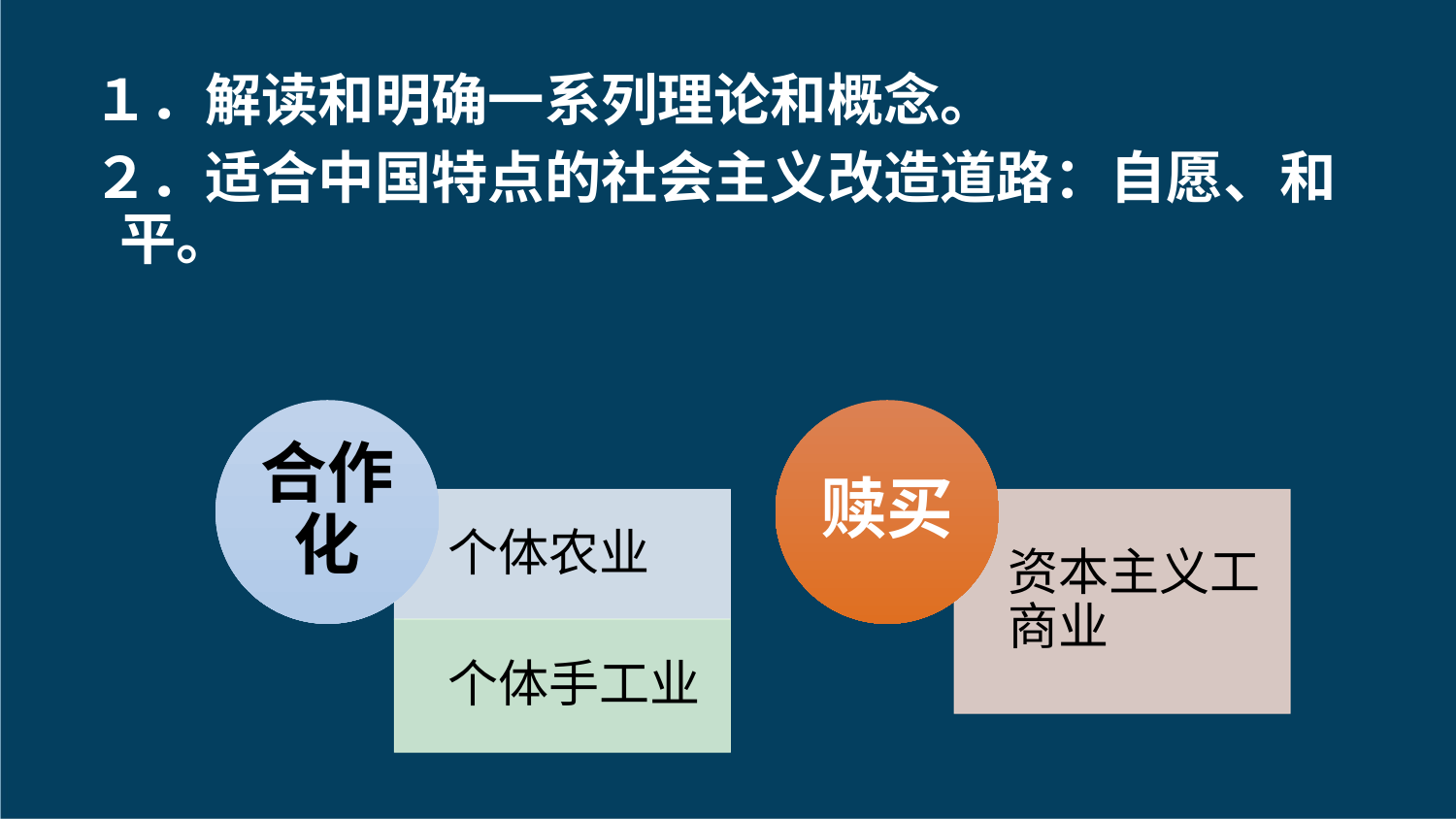

１．解读和明确一系列理论和概念。
２．适合中国特点的社会主义改造道路：自愿、和平。
个体农业
个体手工业
合作化
资本主义工商业
赎买